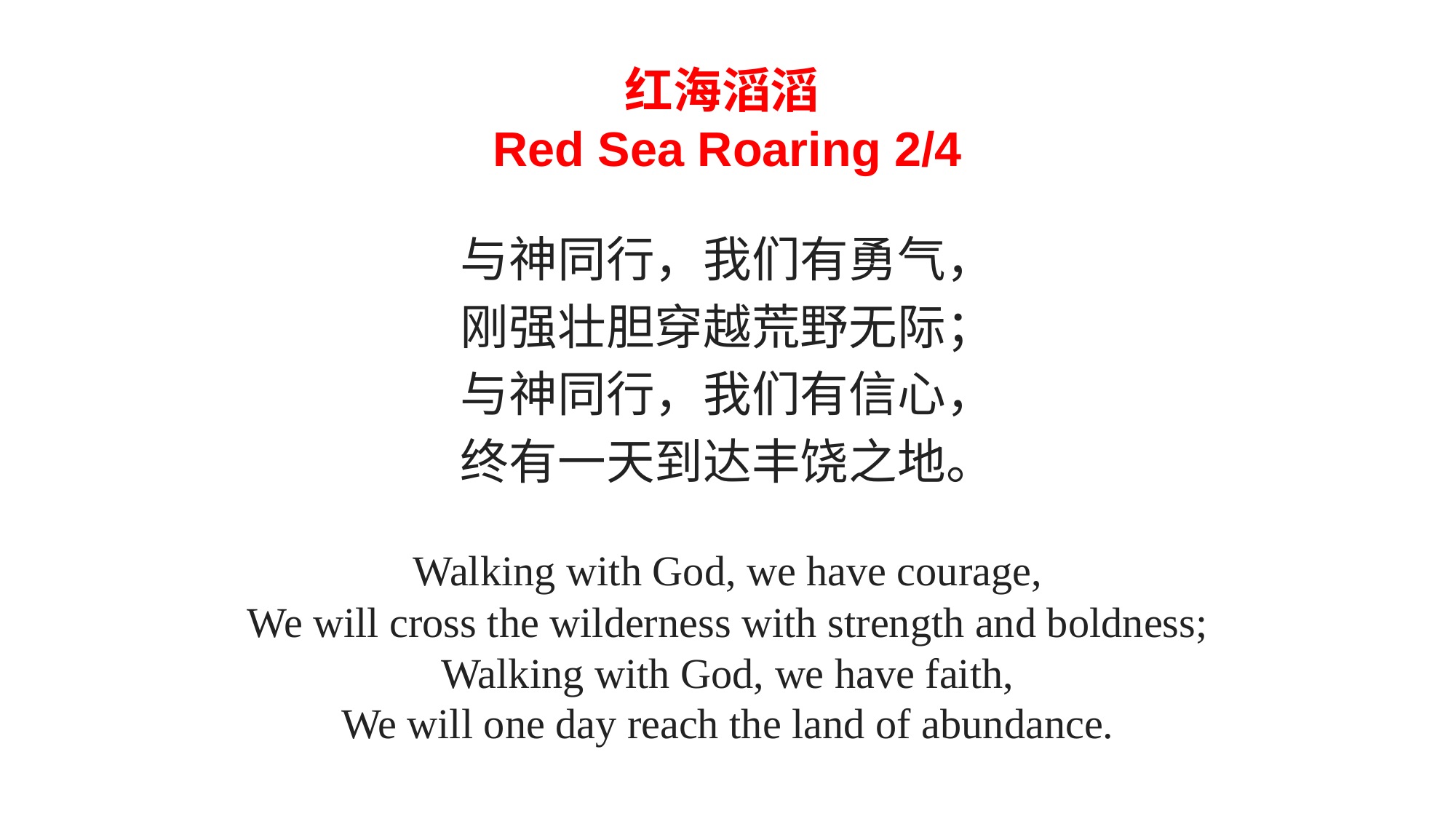

红海滔滔
Red Sea Roaring 2/4
与神同行，我们有勇气，
刚强壮胆穿越荒野无际；
与神同行，我们有信心，
终有一天到达丰饶之地。

Walking with God, we have courage,
We will cross the wilderness with strength and boldness;
Walking with God, we have faith,
We will one day reach the land of abundance.